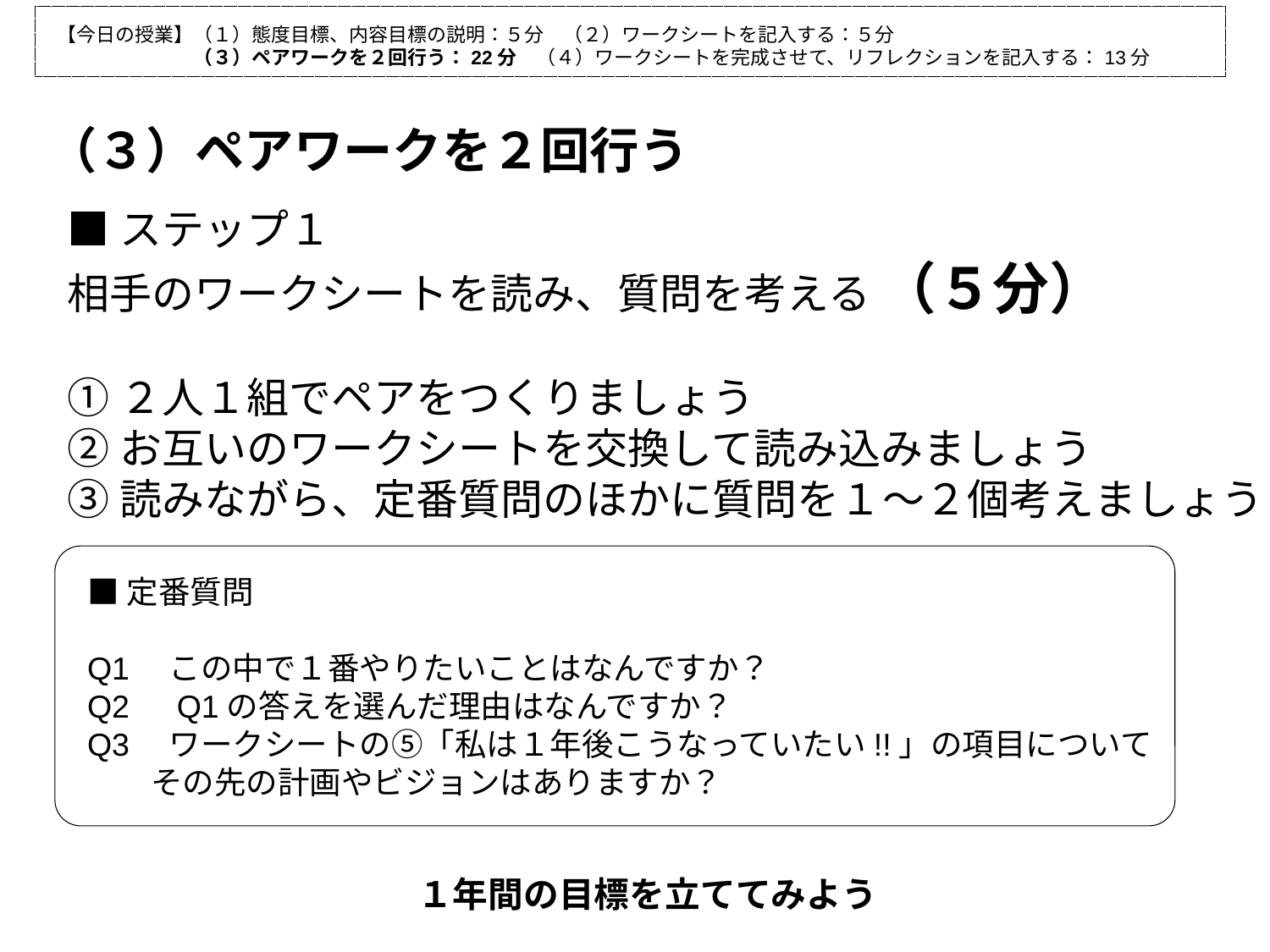

【今日の授業】（１）態度目標、内容目標の説明：５分　（２）ワークシートを記入する：５分
　　　　　　　（３）ペアワークを２回行う：22分　（４）ワークシートを完成させて、リフレクションを記入する：13分

（３）ペアワークを２回行う
■ステップ１
相手のワークシートを読み、質問を考える （５分）

①２人１組でペアをつくりましょう
②お互いのワークシートを交換して読み込みましょう
③読みながら、定番質問のほかに質問を１～２個考えましょう

■定番質問

Q1　この中で１番やりたいことはなんですか？
Q2　Q1の答えを選んだ理由はなんですか？
Q3　ワークシートの⑤「私は１年後こうなっていたい!!」の項目について
　　その先の計画やビジョンはありますか？
１年間の目標を立ててみよう